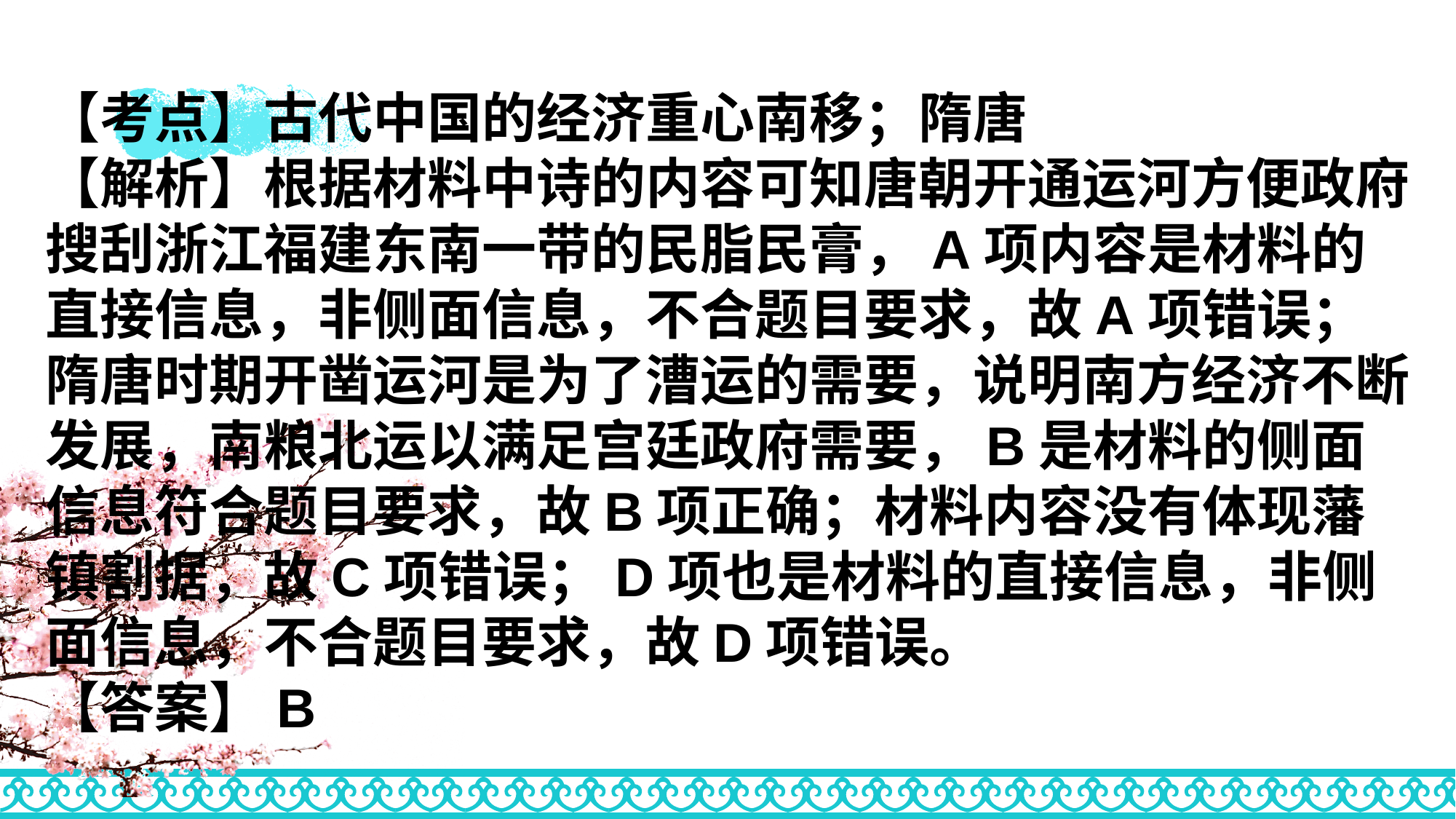

【考点】古代中国的经济重心南移；隋唐
【解析】根据材料中诗的内容可知唐朝开通运河方便政府搜刮浙江福建东南一带的民脂民膏，A项内容是材料的直接信息，非侧面信息，不合题目要求，故A项错误；隋唐时期开凿运河是为了漕运的需要，说明南方经济不断发展，南粮北运以满足宫廷政府需要，B是材料的侧面信息符合题目要求，故B项正确；材料内容没有体现藩镇割据，故C项错误；D项也是材料的直接信息，非侧面信息，不合题目要求，故D项错误。
【答案】B